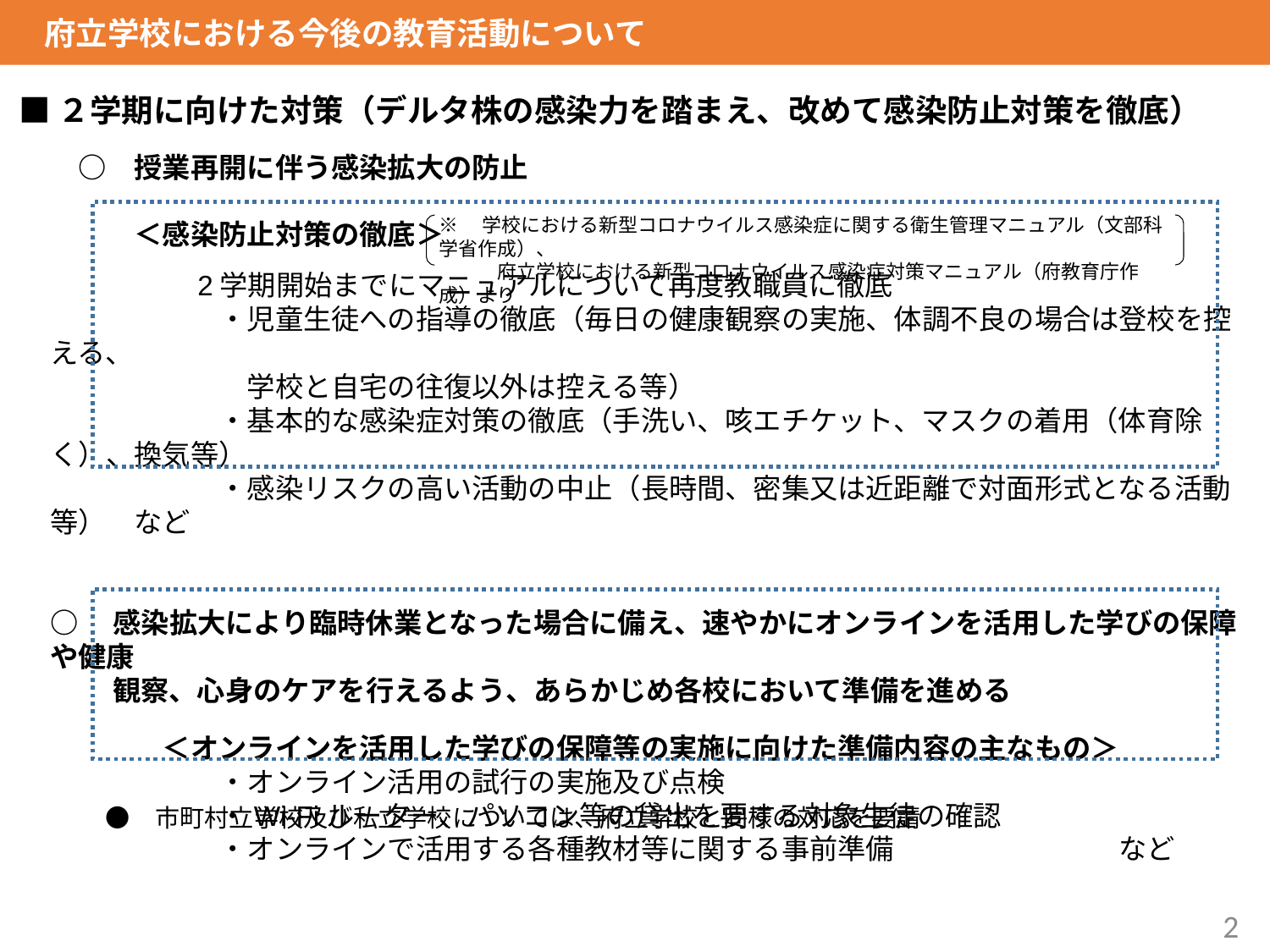

府立学校における今後の教育活動について
 ■２学期に向けた対策（デルタ株の感染力を踏まえ、改めて感染防止対策を徹底）
　○　授業再開に伴う感染拡大の防止

　　　＜感染防止対策の徹底＞

　　　　　2学期開始までにマニュアルについて再度教職員に徹底
　　　　　　・児童生徒への指導の徹底（毎日の健康観察の実施、体調不良の場合は登校を控える、
　　　　　　　学校と自宅の往復以外は控える等）
　　　　　　・基本的な感染症対策の徹底（手洗い、咳エチケット、マスクの着用（体育除く）、換気等）
　　　　　　・感染リスクの高い活動の中止（長時間、密集又は近距離で対面形式となる活動等）　など

○　感染拡大により臨時休業となった場合に備え、速やかにオンラインを活用した学びの保障や健康
　　 観察、心身のケアを行えるよう、あらかじめ各校において準備を進める

　　　　＜オンラインを活用した学びの保障等の実施に向けた準備内容の主なもの＞
　　　　　　・オンライン活用の試行の実施及び点検
　　　　　　・Wi-Fiルーター、パソコン等の貸出を要する対象生徒の確認
　　　　　　・オンラインで活用する各種教材等に関する事前準備　　　　　　　　など

※　学校における新型コロナウイルス感染症に関する衛生管理マニュアル（文部科学省作成）、
　　　府立学校における新型コロナウイルス感染症対策マニュアル（府教育庁作成）より

　●　市町村立学校及び私立学校については、府立学校と同様の対応を要請
2